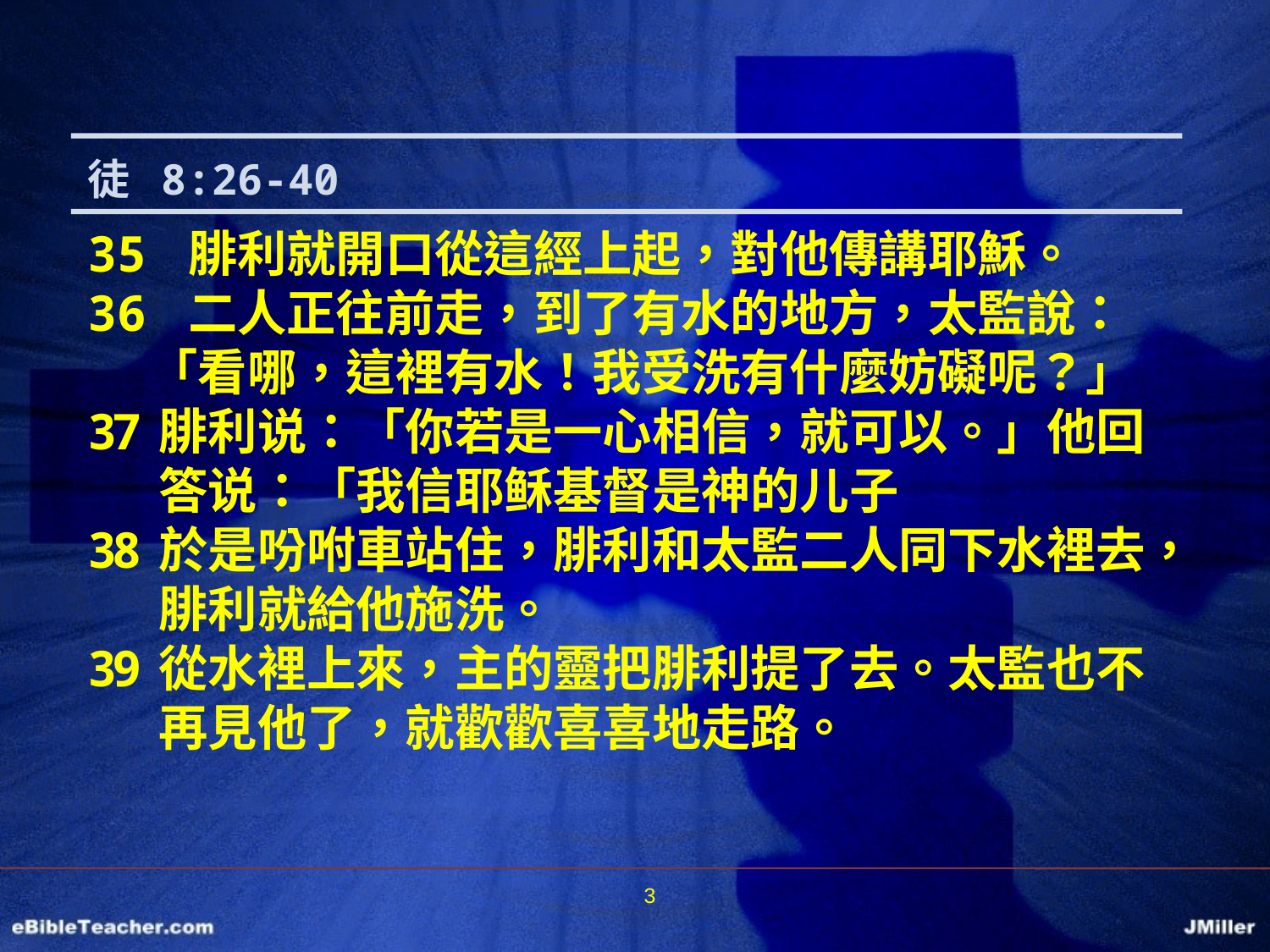

徒 8:26-40
35 腓利就開口從這經上起，對他傳講耶穌。
36 二人正往前走，到了有水的地方，太監說：
  「看哪，這裡有水！我受洗有什麼妨礙呢？」
腓利说：「你若是一心相信，就可以。」他回答说：「我信耶稣基督是神的儿子
於是吩咐車站住，腓利和太監二人同下水裡去，腓利就給他施洗。
從水裡上來，主的靈把腓利提了去。太監也不再見他了，就歡歡喜喜地走路。